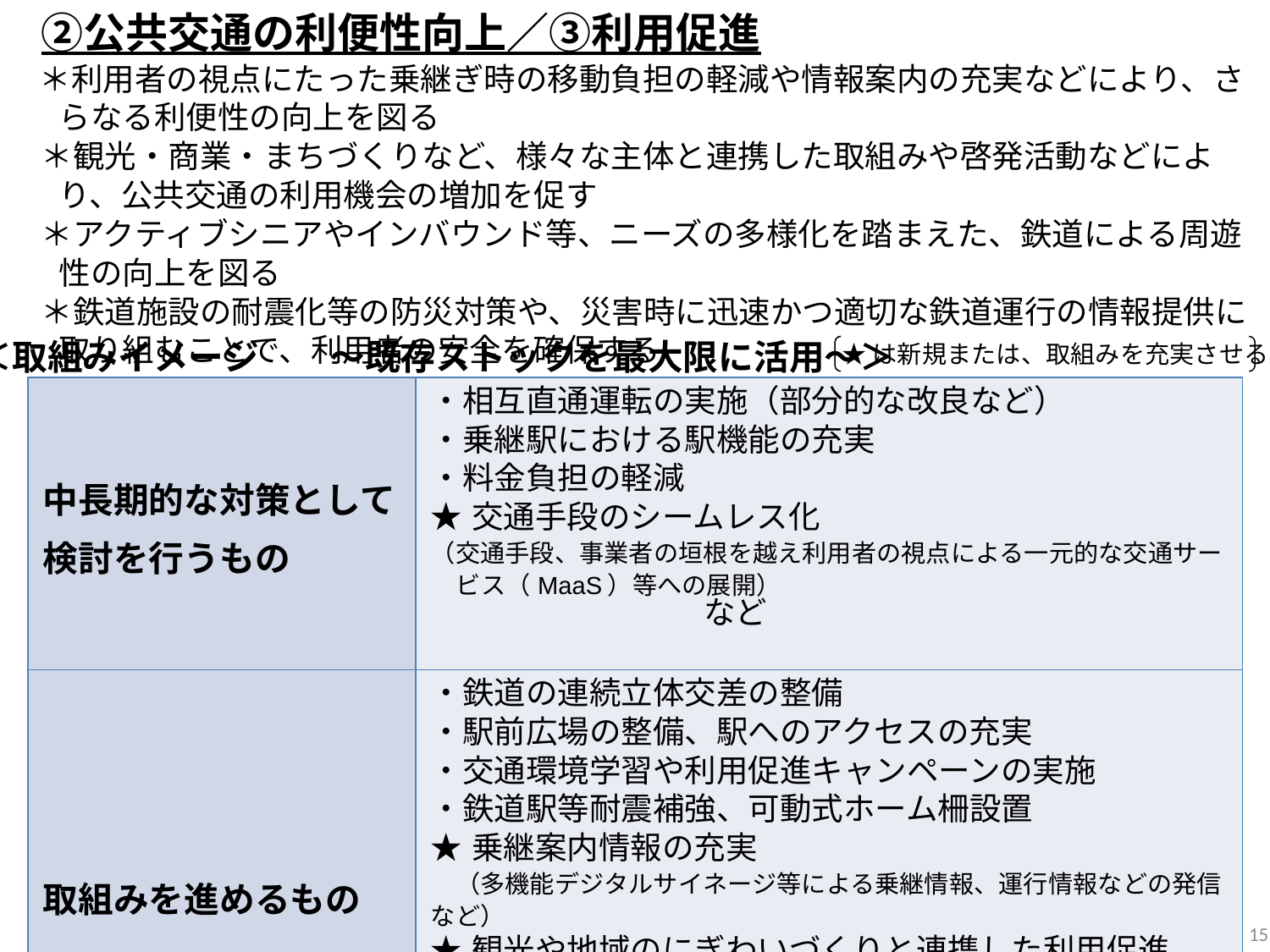

②公共交通の利便性向上／③利用促進
　＊利用者の視点にたった乗継ぎ時の移動負担の軽減や情報案内の充実などにより、さらなる利便性の向上を図る
　＊観光・商業・まちづくりなど、様々な主体と連携した取組みや啓発活動などにより、公共交通の利用機会の増加を促す
　＊アクティブシニアやインバウンド等、ニーズの多様化を踏まえた、鉄道による周遊性の向上を図る
　＊鉄道施設の耐震化等の防災対策や、災害時に迅速かつ適切な鉄道運行の情報提供に取り組むことで、利用者の安全を確保する
＜取組みイメージ　　～既存ストックを最大限に活用～＞
★は新規または、取組みを充実させるもの

| 中長期的な対策として検討を行うもの | ・相互直通運転の実施（部分的な改良など） ・乗継駅における駅機能の充実 ・料金負担の軽減　 ★交通手段のシームレス化　 （交通手段、事業者の垣根を越え利用者の視点による一元的な交通サービス（MaaS）等への展開）　　　　　　　　　　　　　　　　　　　　　　　　　　　　など |
| --- | --- |
| 取組みを進めるもの | ・鉄道の連続立体交差の整備 ・駅前広場の整備、駅へのアクセスの充実 ・交通環境学習や利用促進キャンペーンの実施 ・鉄道駅等耐震補強、可動式ホーム柵設置　 ★乗継案内情報の充実 　（多機能デジタルサイネージ等による乗継情報、運行情報などの発信など） ★観光や地域のにぎわいづくりと連携した利用促進 　（鉄道等を使って巡るモデルルート、企画乗車券の検討）　　　　　　　　　　 ★災害時の鉄道運行の情報提供　　　　　　　　　　　　　　など |
15